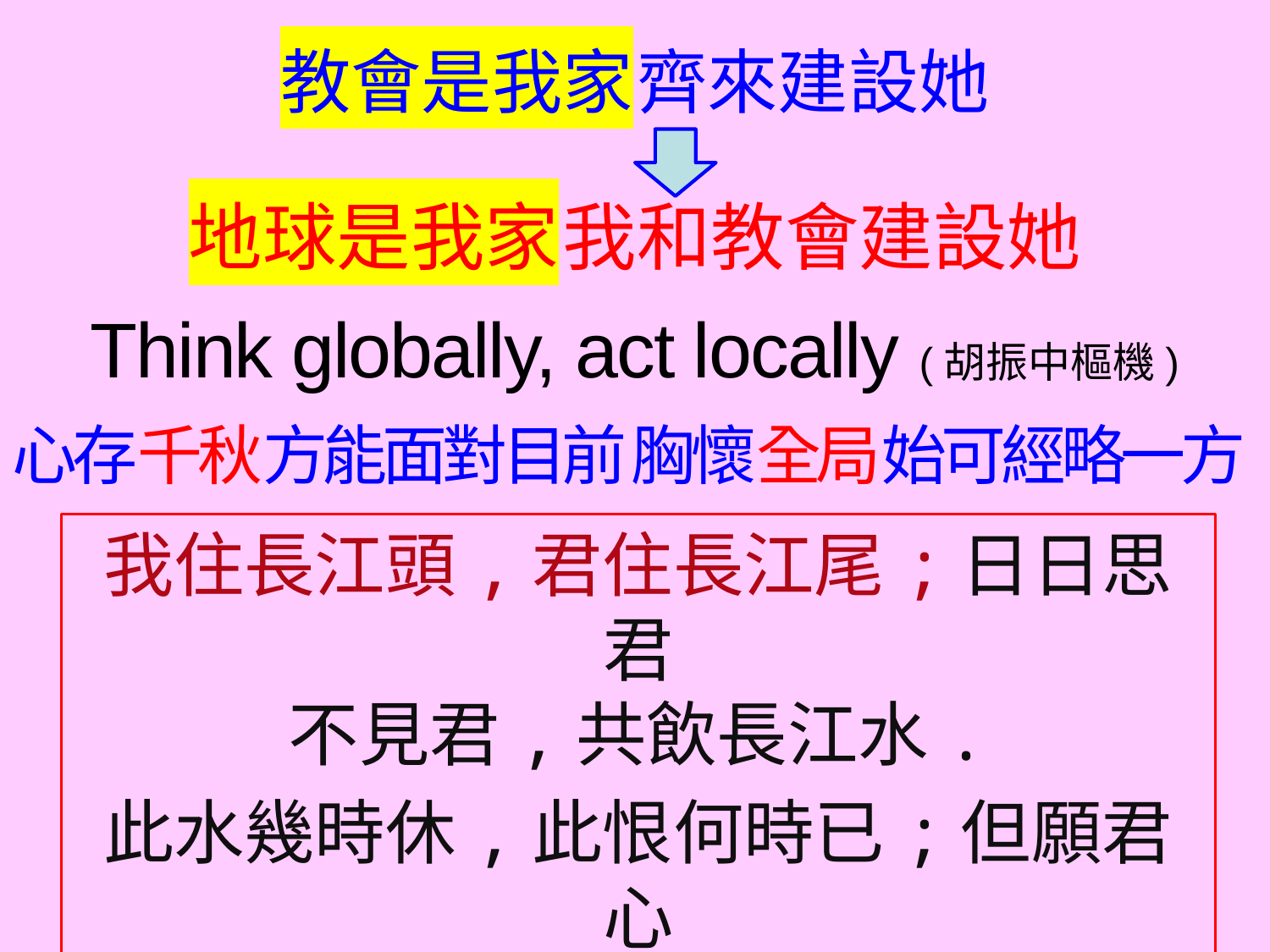

教會是我家 齊來建設她

地球是我家 我和教會建設她
Think globally, act locally (胡振中樞機)
心存千秋方能面對目前 胸懷全局始可經略一方

我住長江頭,君住長江尾;日日思君
不見君,共飲長江水.
此水幾時休,此恨何時已;但願君心
似我心,定不負相思意.(宋李之儀:卜算子)